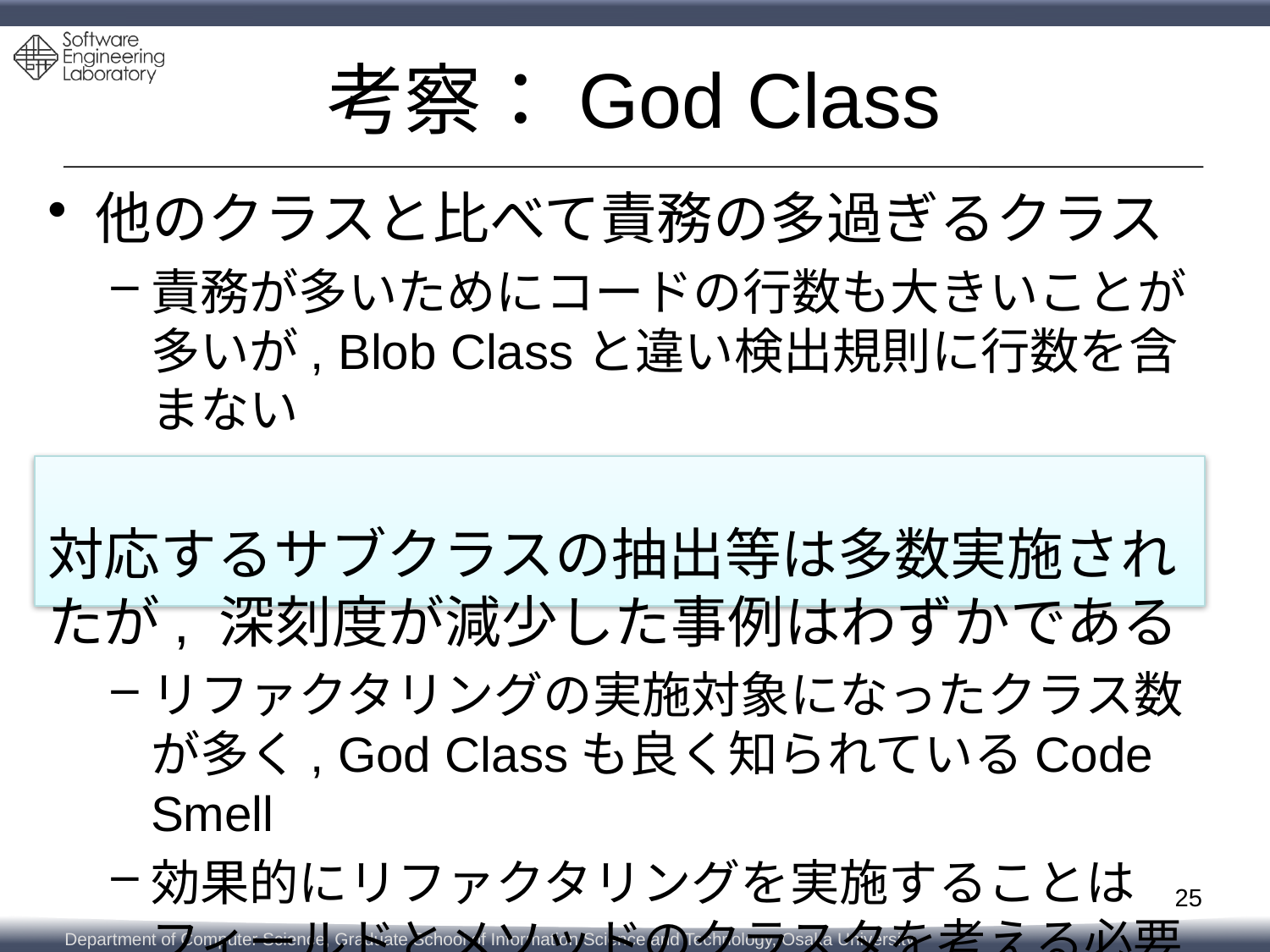

# 考察：God Class
他のクラスと比べて責務の多過ぎるクラス
責務が多いためにコードの行数も大きいことが多いが, Blob Classと違い検出規則に行数を含まない

対応するサブクラスの抽出等は多数実施されたが, 深刻度が減少した事例はわずかである
リファクタリングの実施対象になったクラス数が多く, God Classも良く知られているCode Smell
効果的にリファクタリングを実施することはフィールドとメソッドのクラスタを考える必要があり難しい

25